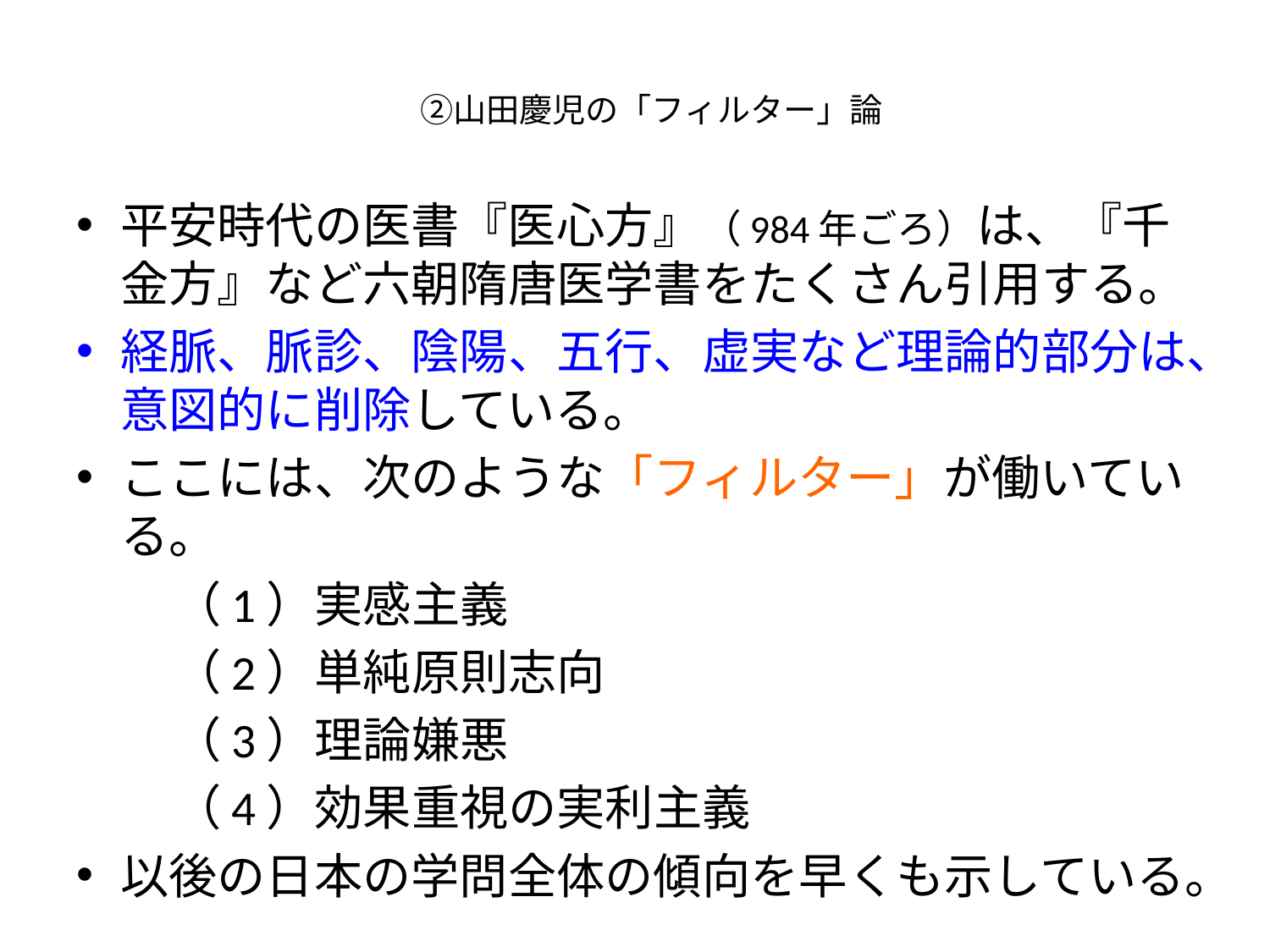

# ②山田慶児の「フィルター」論
平安時代の医書『医心方』（984年ごろ）は、『千金方』など六朝隋唐医学書をたくさん引用する。
経脈、脈診、陰陽、五行、虚実など理論的部分は、意図的に削除している。
ここには、次のような「フィルター」が働いている。
　　（1）実感主義
　　（2）単純原則志向
　　（3）理論嫌悪
　　（4）効果重視の実利主義
以後の日本の学問全体の傾向を早くも示している。